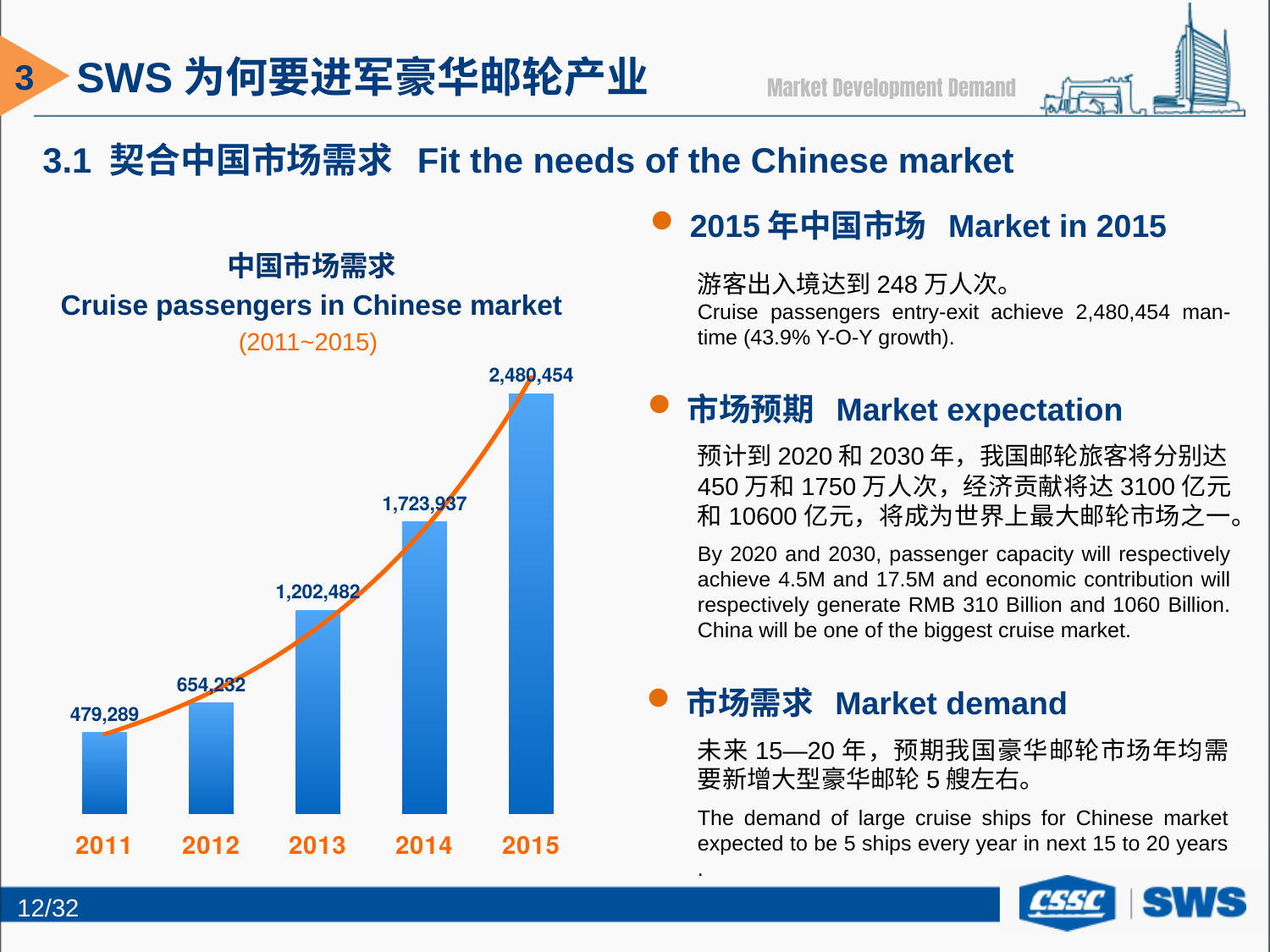

SWS为何要进军豪华邮轮产业
3
Market Development Demand
3.1 契合中国市场需求  Fit the needs of the Chinese market
2015年中国市场  Market in 2015
中国市场需求
Cruise passengers in Chinese market
(2011~2015)

### Chart

| Category |  |
|---|---|
| 2011 | 479289.0 |
| 2012 | 654232.0 |
| 2013 | 1202482.0 |
| 2014 | 1723937.0 |
| 2015 | 2480454.0 |
游客出入境达到248万人次。
Cruise passengers entry-exit achieve 2,480,454 man-time (43.9% Y-O-Y growth).
市场预期  Market expectation
预计到2020和2030年，我国邮轮旅客将分别达450万和1750万人次，经济贡献将达3100亿元和10600亿元，将成为世界上最大邮轮市场之一。
By 2020 and 2030, passenger capacity will respectively achieve 4.5M and 17.5M and economic contribution will respectively generate RMB 310 Billion and 1060 Billion. China will be one of the biggest cruise market.
市场需求  Market demand
未来15—20年，预期我国豪华邮轮市场年均需要新增大型豪华邮轮5艘左右。
The demand of large cruise ships for Chinese market expected to be 5 ships every year in next 15 to 20 years .